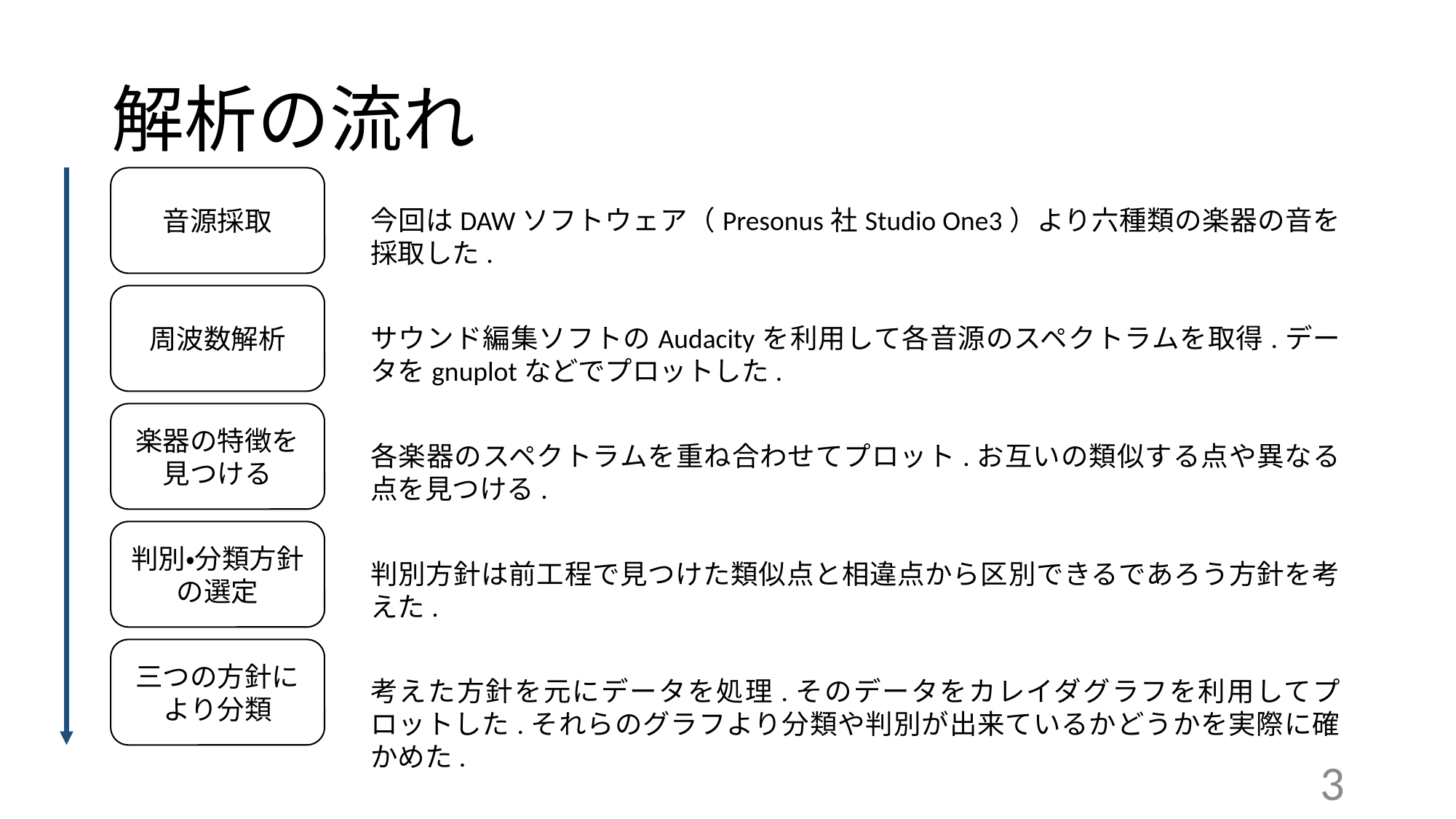

# 解析の流れ
音源採取
今回はDAWソフトウェア（Presonus社Studio One3）より六種類の楽器の音を採取した.
周波数解析
サウンド編集ソフトのAudacityを利用して各音源のスペクトラムを取得.データをgnuplotなどでプロットした.
楽器の特徴を見つける
各楽器のスペクトラムを重ね合わせてプロット.お互いの類似する点や異なる点を見つける.
判別・分類方針の選定
判別方針は前工程で見つけた類似点と相違点から区別できるであろう方針を考えた.
三つの方針により分類
考えた方針を元にデータを処理.そのデータをカレイダグラフを利用してプロットした.それらのグラフより分類や判別が出来ているかどうかを実際に確かめた.
3